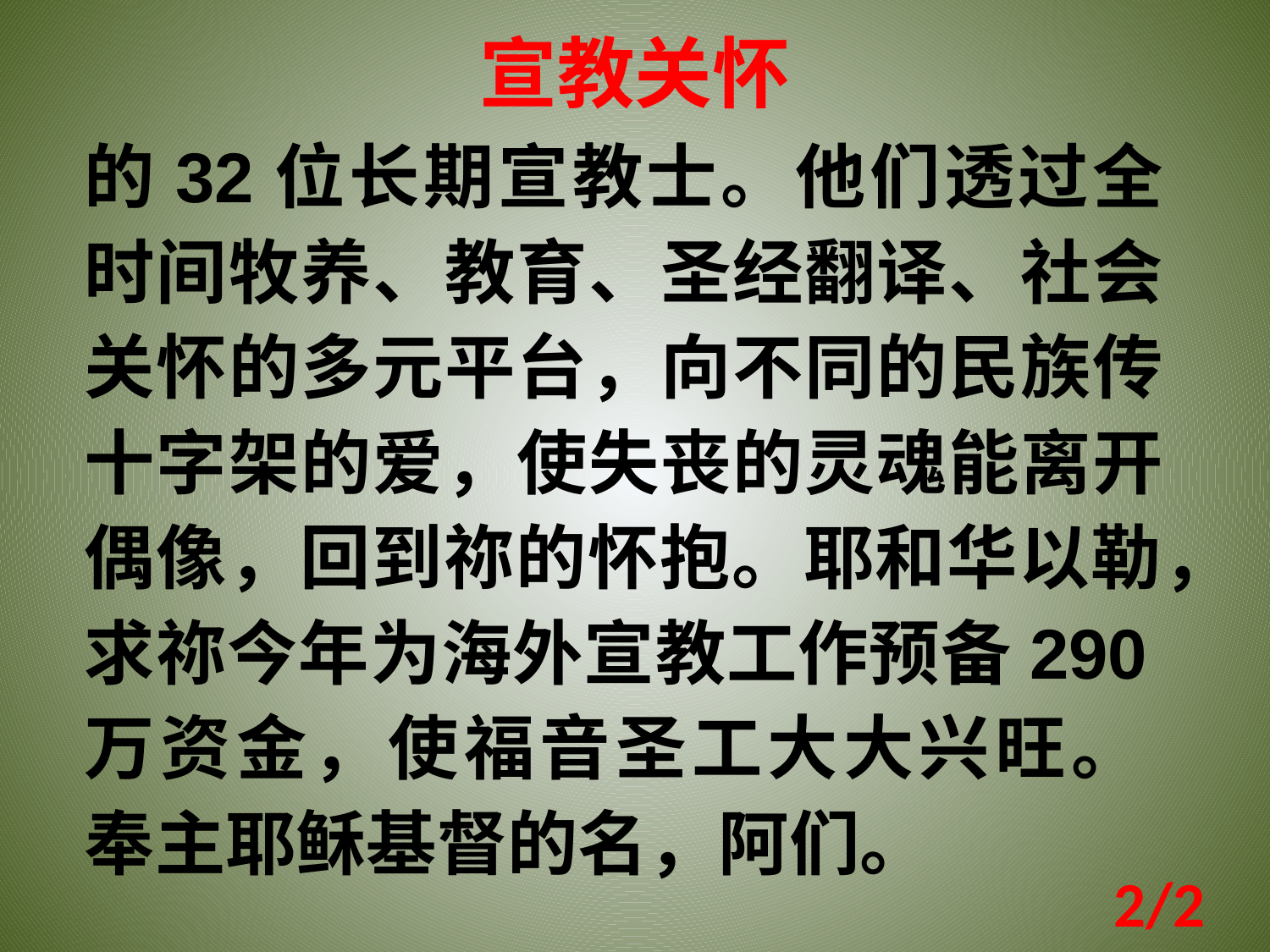

宣教关怀
的32位长期宣教士。他们透过全时间牧养、教育、圣经翻译、社会关怀的多元平台，向不同的民族传十字架的爱，使失丧的灵魂能离开偶像，回到祢的怀抱。耶和华以勒，求祢今年为海外宣教工作预备290万资金，使福音圣工大大兴旺。  奉主耶稣基督的名，阿们。
2/2